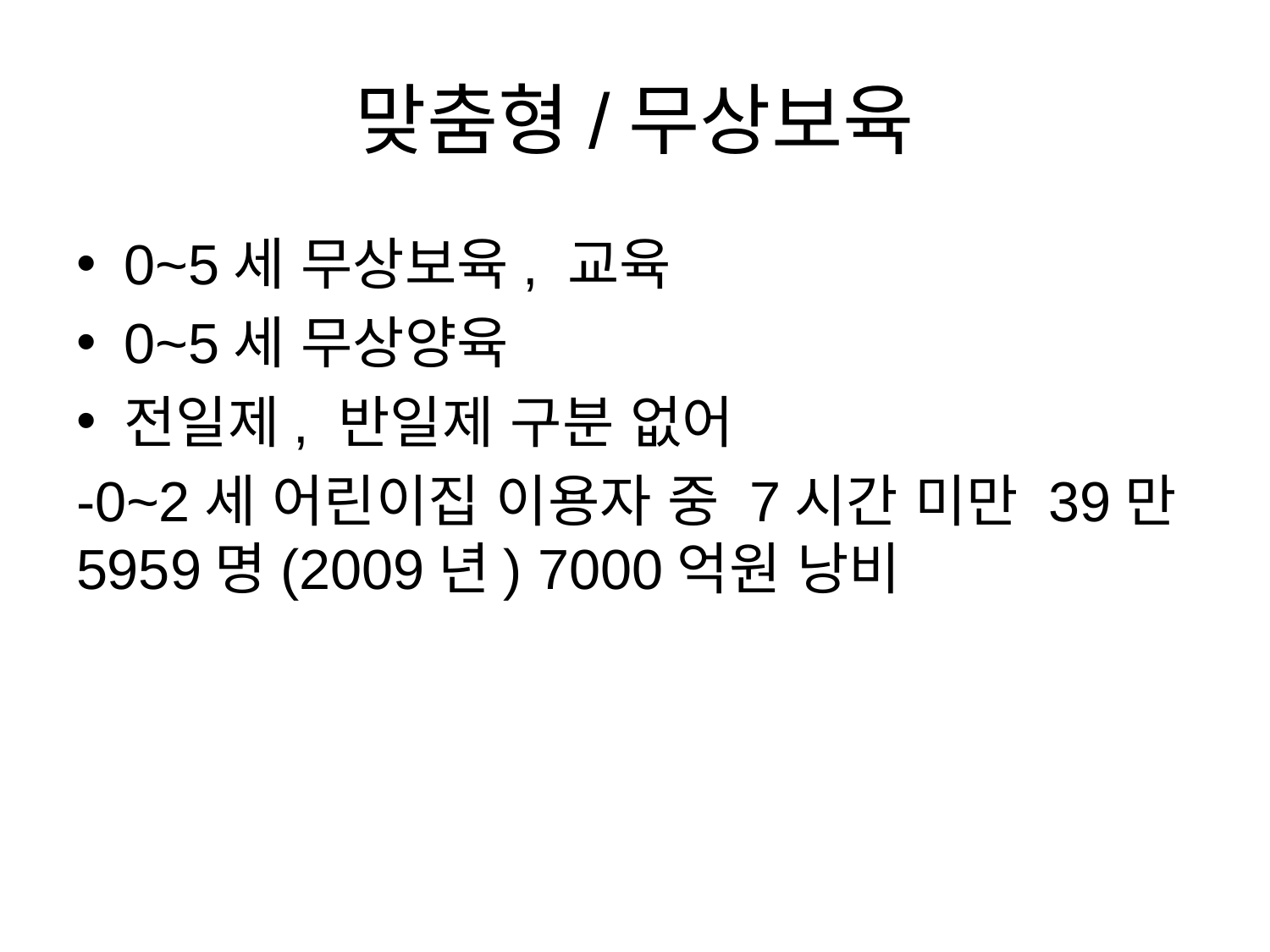

# 맞춤형/무상보육
0~5세 무상보육, 교육
0~5세 무상양육
전일제, 반일제 구분 없어
-0~2세 어린이집 이용자 중 7시간 미만 39만5959명(2009년) 7000억원 낭비